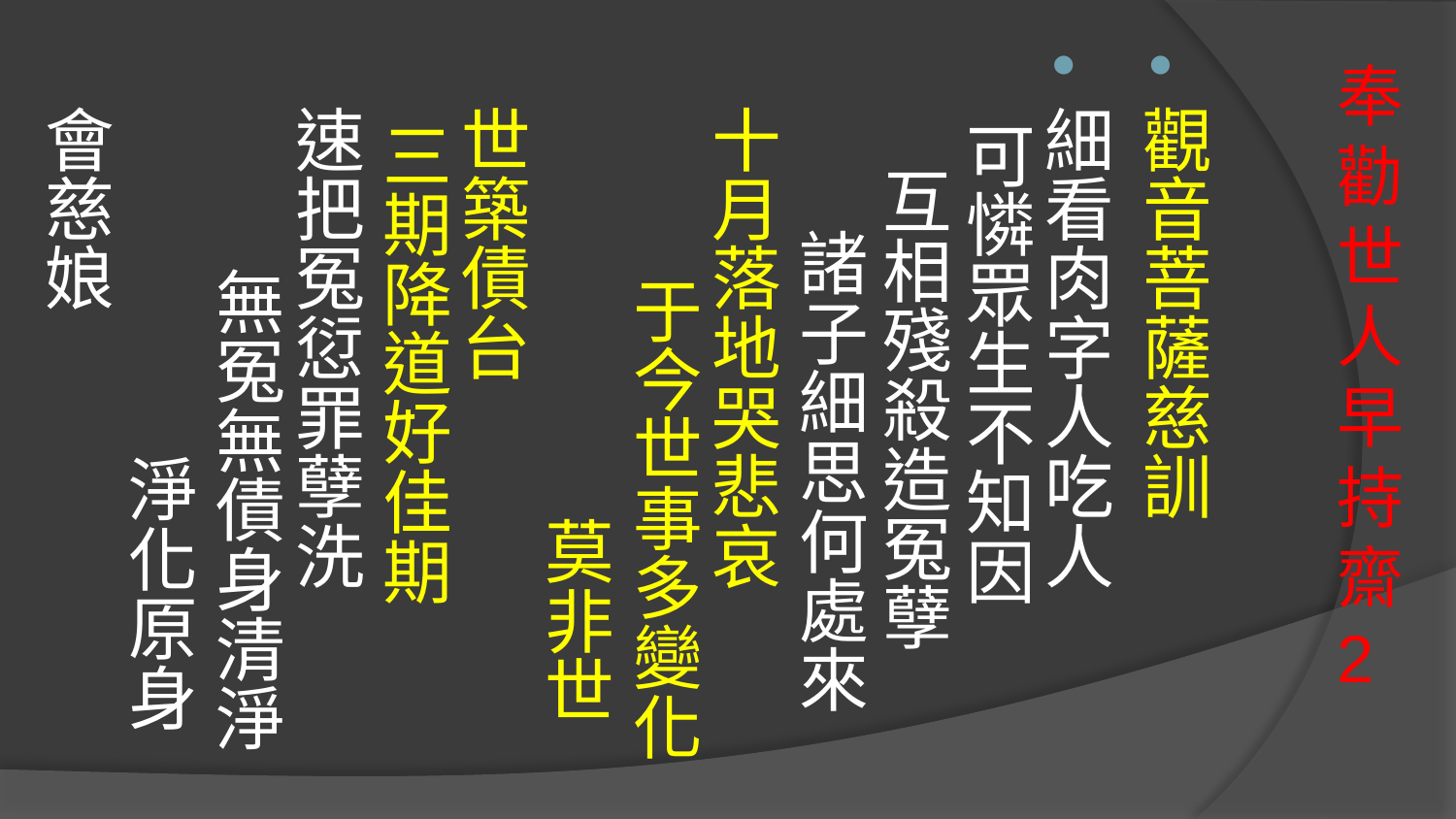

觀音菩薩慈訓
細看肉字人吃人　         可憐眾生不知因　           互相殘殺造冤孽　            諸子細思何處來
十月落地哭悲哀　                   于今世事多變化　                      莫非世世築債台　                      三期降道好佳期
速把冤愆罪孽洗                  　無冤無債身清淨　                  淨化原身會慈娘
# 奉勸世人早持齋 2